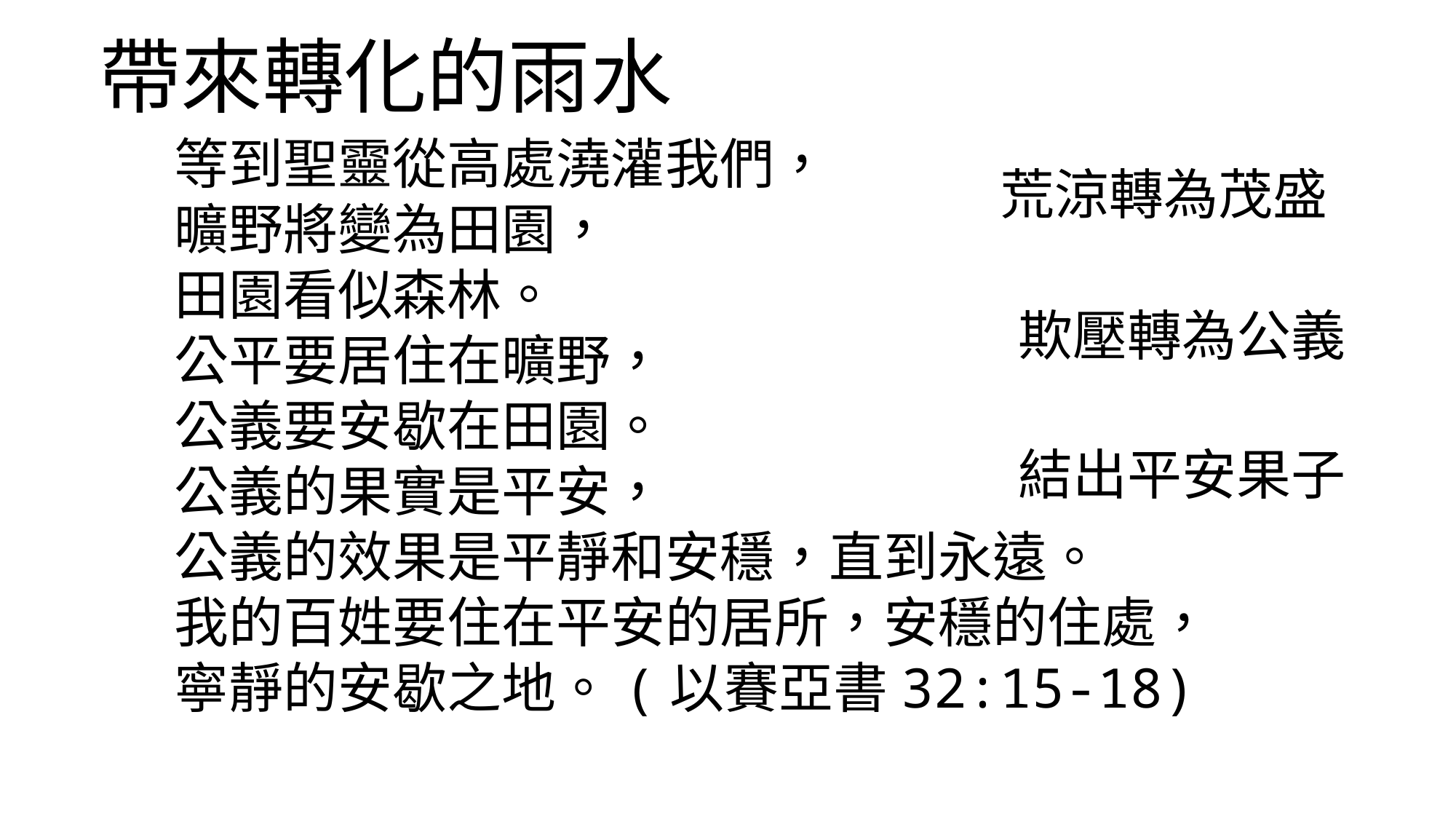

帶來轉化的雨水
等到聖靈從高處澆灌我們，
曠野將變為田園，
田園看似森林。
公平要居住在曠野，
公義要安歇在田園。
公義的果實是平安，
公義的效果是平靜和安穩，直到永遠。
我的百姓要住在平安的居所，安穩的住處，
寧靜的安歇之地。(以賽亞書32:15-18)
荒涼轉為茂盛
欺壓轉為公義
結出平安果子